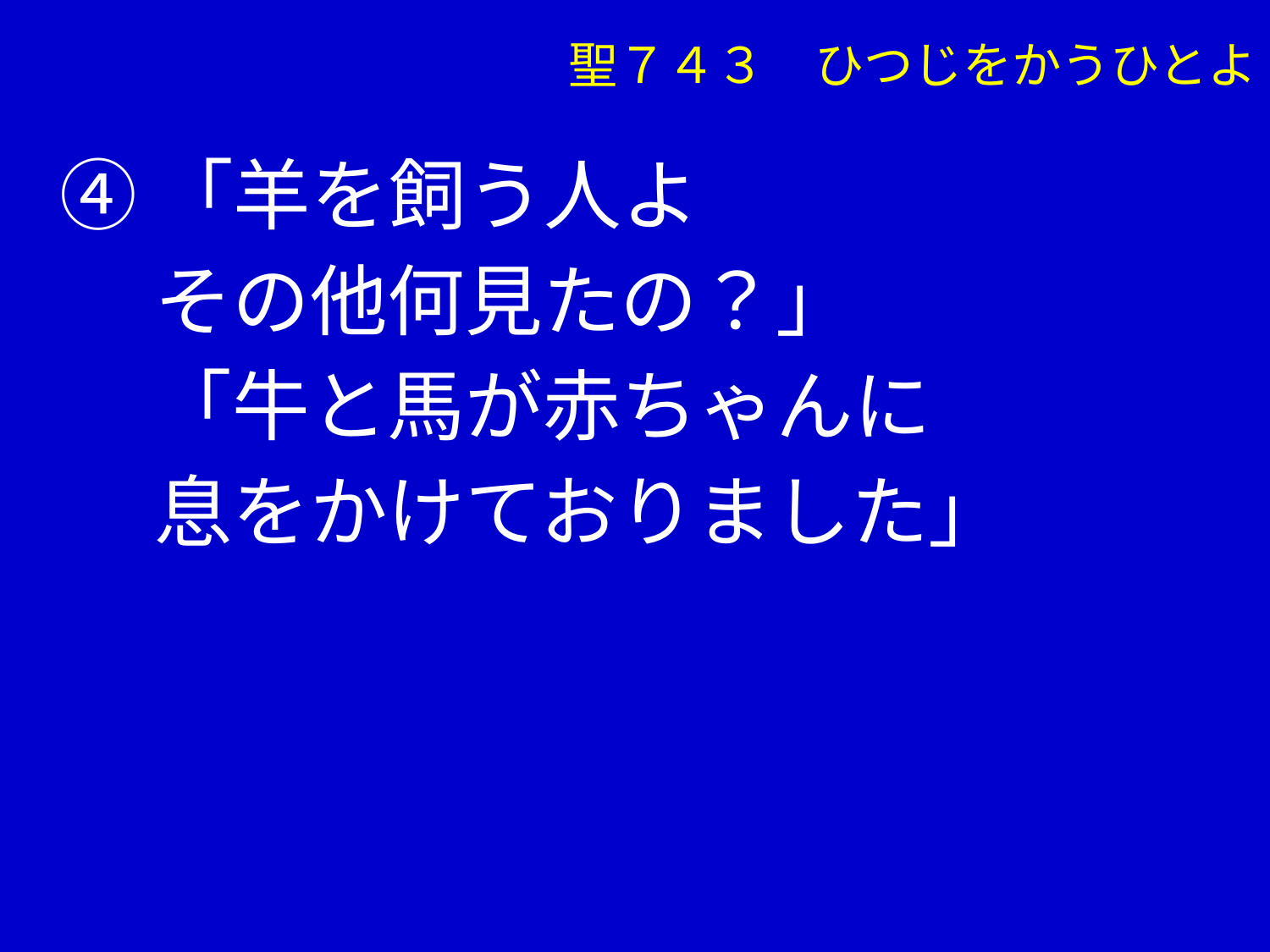

聖７４３　ひつじをかうひとよ
④「羊を飼う人よ
　 その他何見たの？」
　 「牛と馬が赤ちゃんに
　 息をかけておりました」